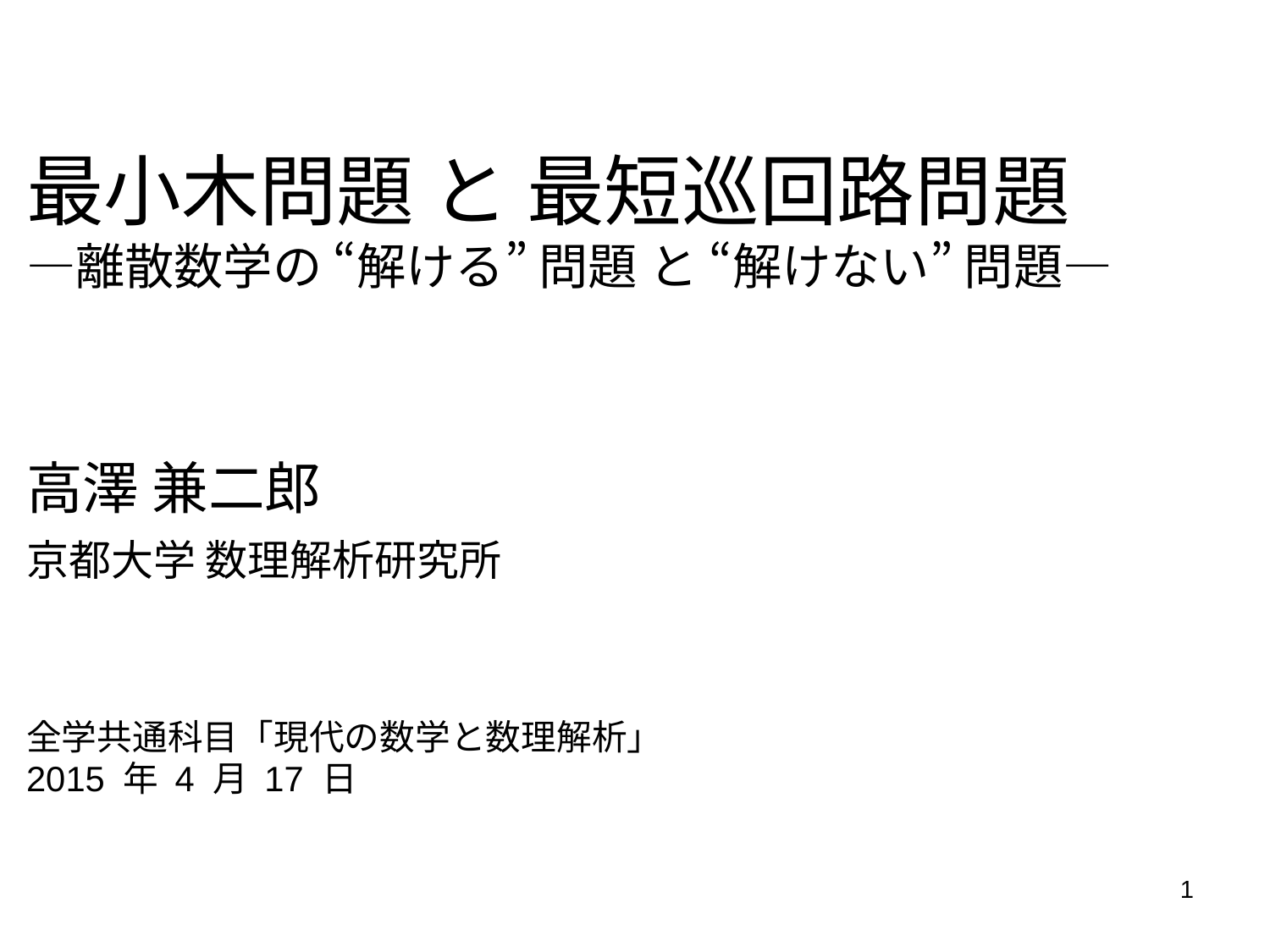

# 最小木問題 と 最短巡回路問題 ―離散数学の “解ける” 問題 と “解けない” 問題―
高澤 兼二郎

京都大学 数理解析研究所

全学共通科目「現代の数学と数理解析」
2015 年 4 月 17 日
1